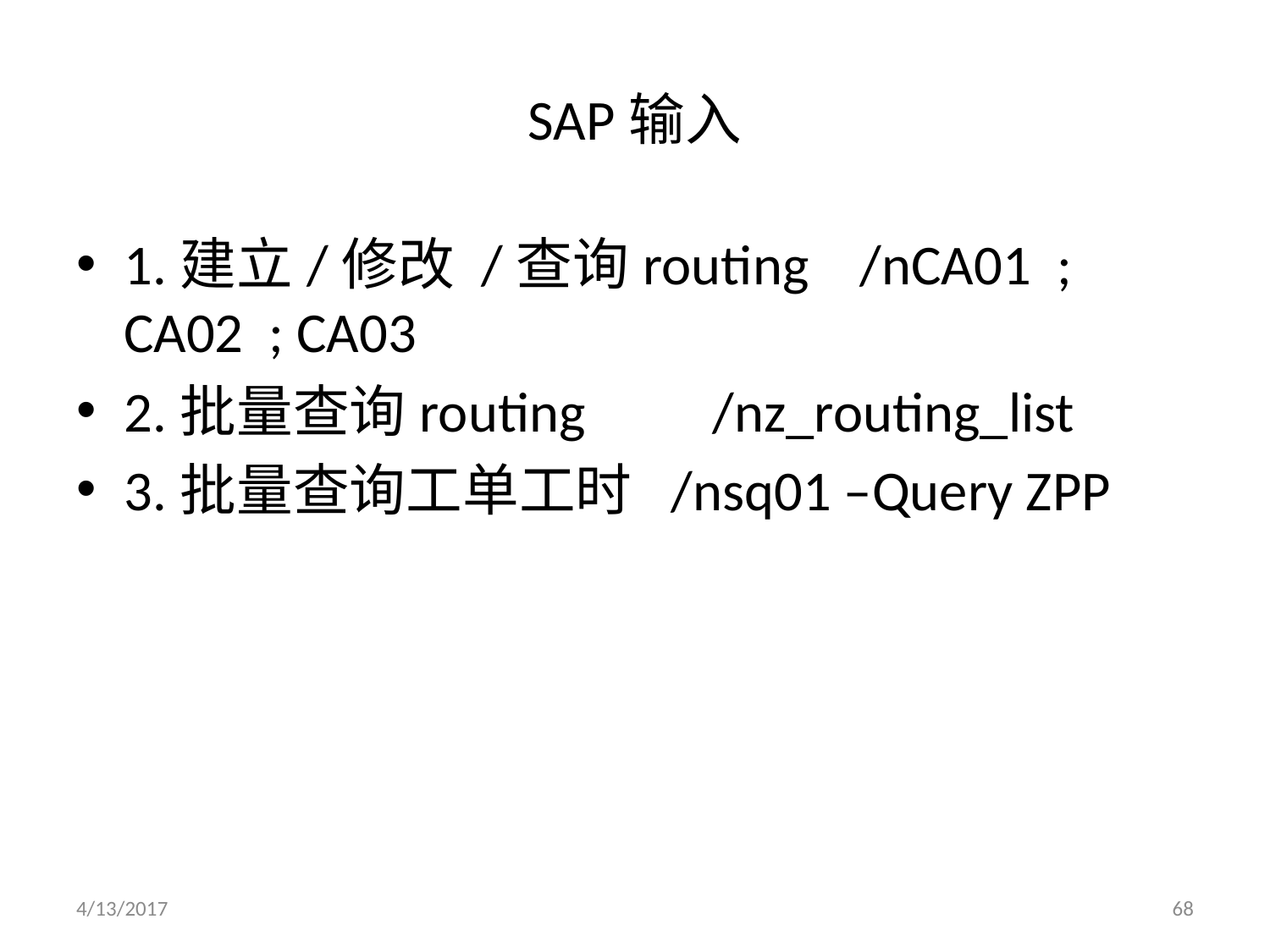

# SAP输入
1.建立/修改 /查询routing    /nCA01  ; CA02  ; CA03
2.批量查询routing          /nz_routing_list
3.批量查询工单工时  /nsq01 –Query ZPP
4/13/2017
68